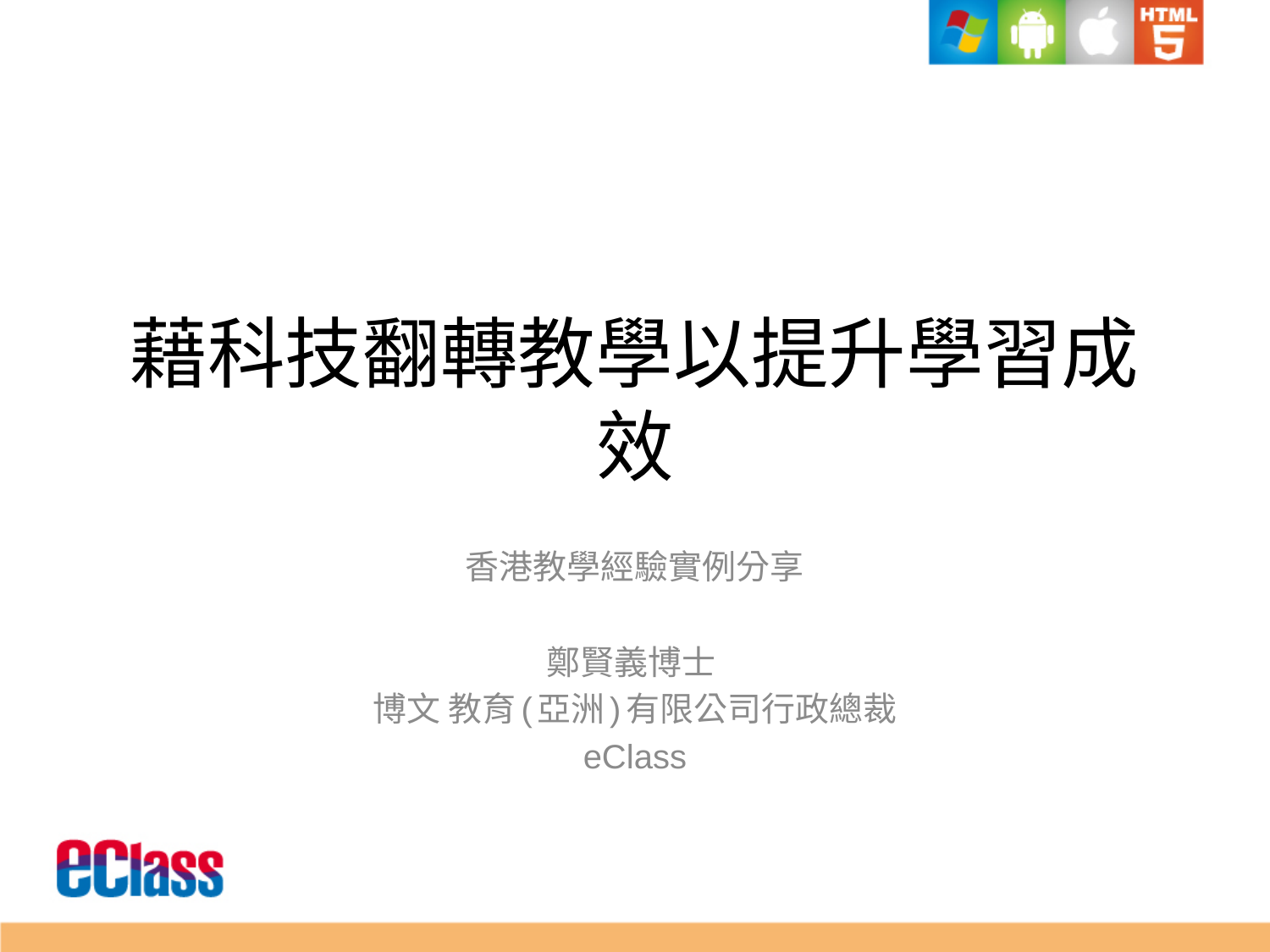

# 藉科技翻轉教學以提升學習成效
香港教學經驗實例分享

鄭賢義博士
博文 教育(亞洲)有限公司行政總裁
eClass